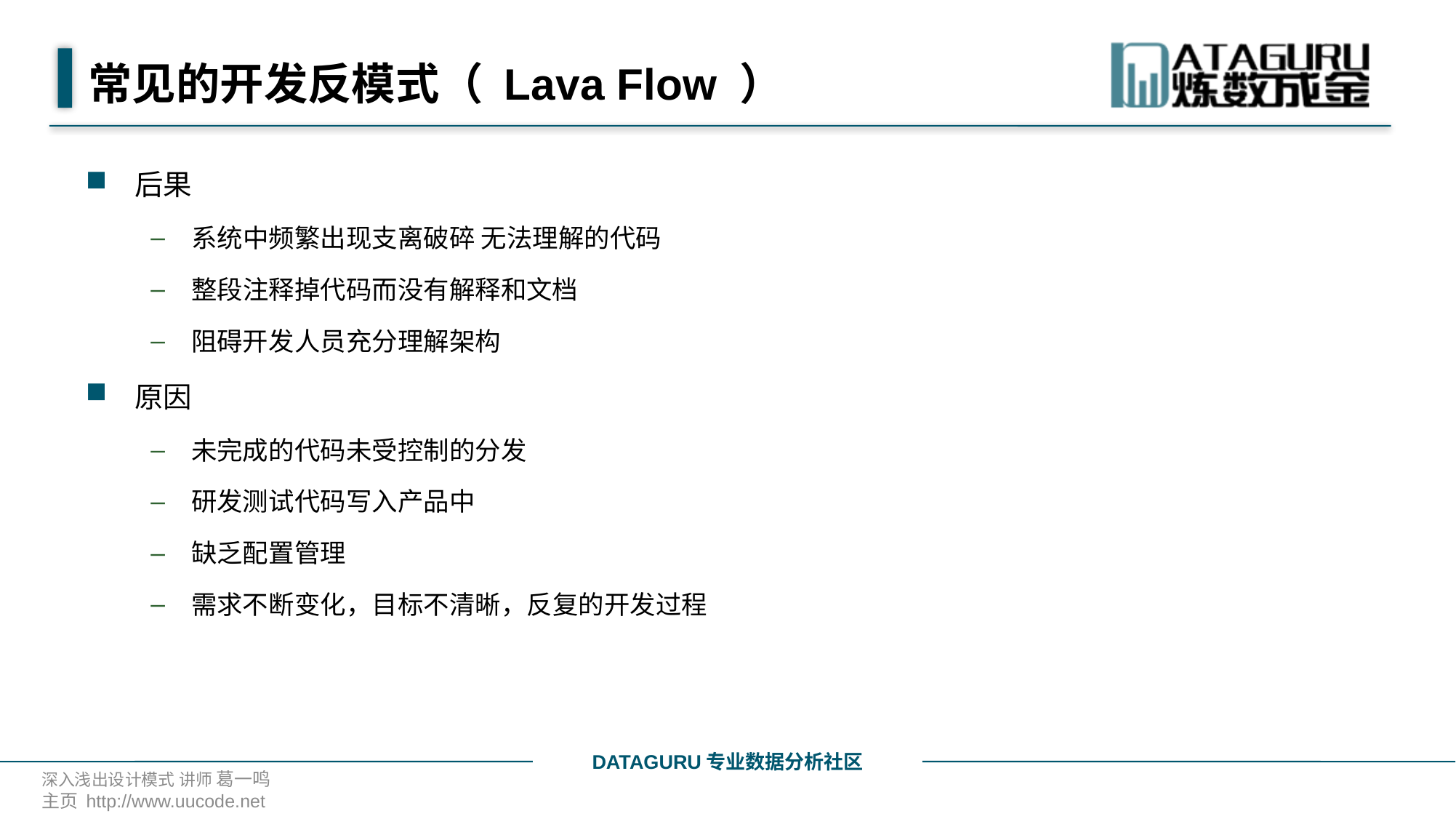

# 常见的开发反模式（ Lava Flow ）
后果
系统中频繁出现支离破碎 无法理解的代码
整段注释掉代码而没有解释和文档
阻碍开发人员充分理解架构
原因
未完成的代码未受控制的分发
研发测试代码写入产品中
缺乏配置管理
需求不断变化，目标不清晰，反复的开发过程